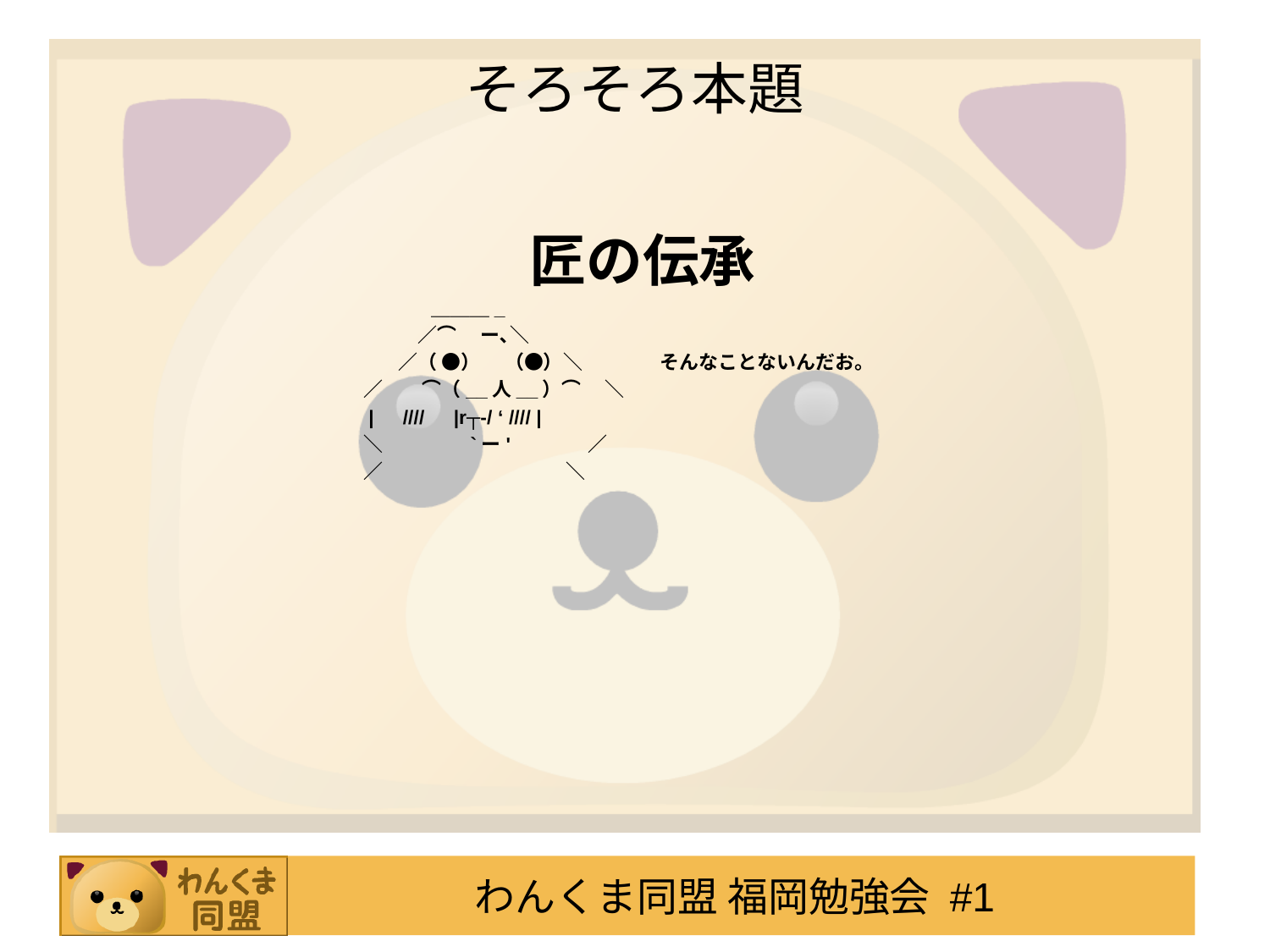

# そろそろ本題
匠の伝承
　　 　 　 ＿＿＿_
　　　　／⌒　 ー､＼
　　　／（ ●） 　（●）＼　　　　そんなことないんだお。
　 ／　　⌒（__人__）⌒　 ＼
　 |　////　|r┬-/ ‘ //// |
　 ＼　　　　 `ー' 　 　　 ／
　 ／ 　 　 　　　　 　 　 ＼